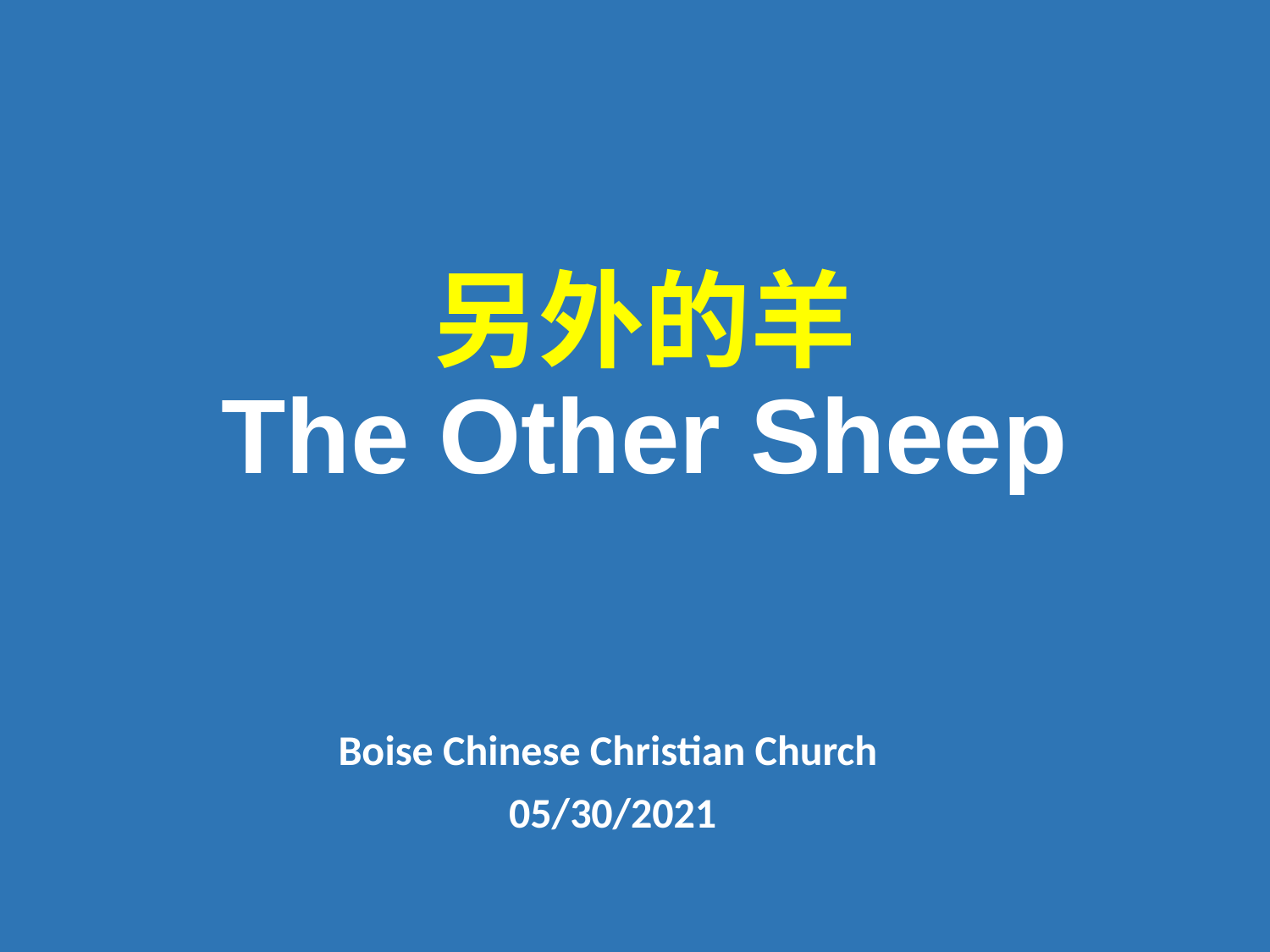

# 另外的羊 The Other Sheep
Boise Chinese Christian Church
05/30/2021